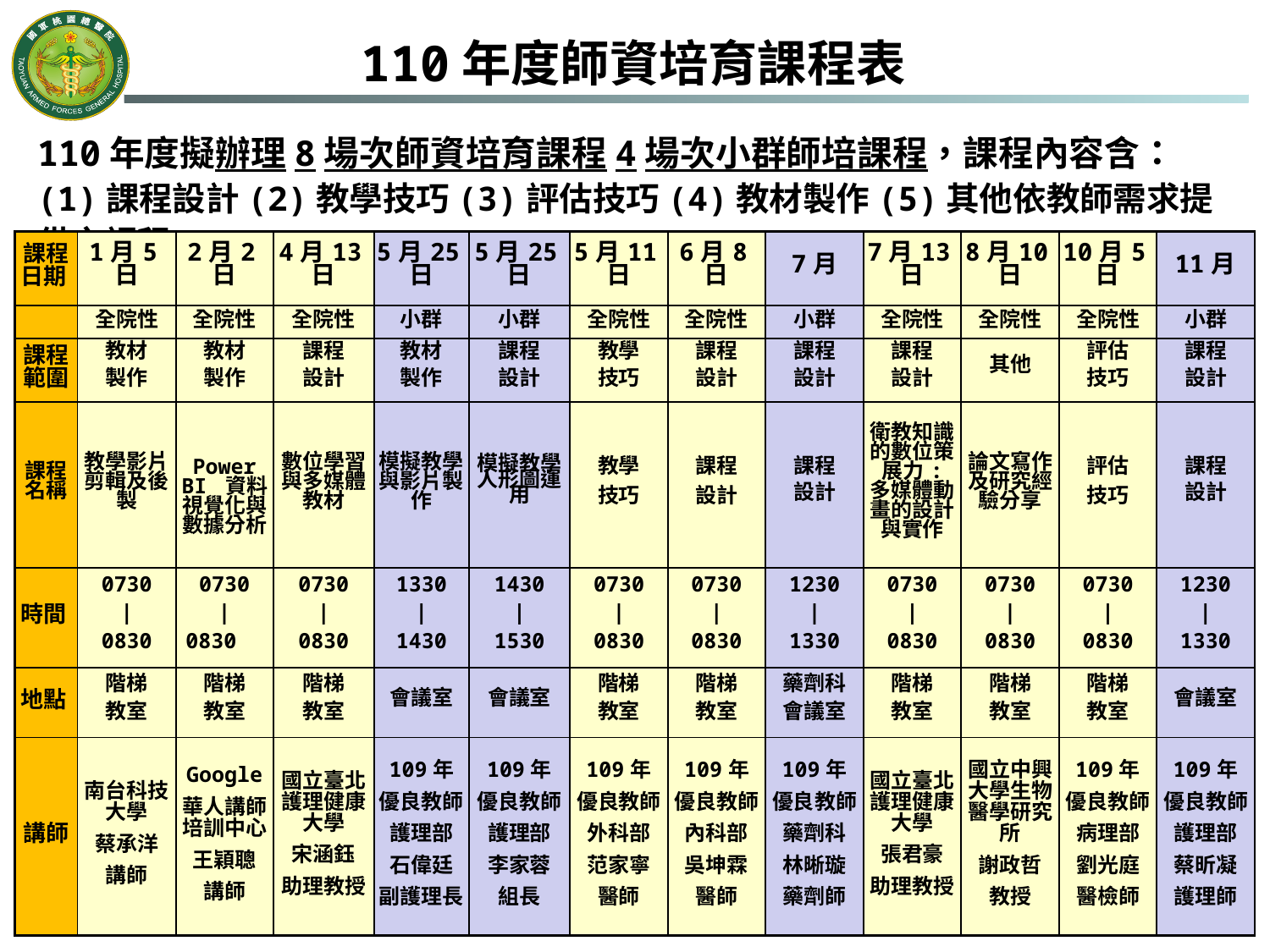

# 110年度師資培育課程表
110年度擬辦理8場次師資培育課程4場次小群師培課程，課程內容含：
(1)課程設計(2)教學技巧(3)評估技巧(4)教材製作(5)其他依教師需求提供之課程
| 課程日期 | 1月5日 | 2月2日 | 4月13日 | 5月25日 | 5月25日 | 5月11日 | 6月8日 | 7月 | 7月13日 | 8月10日 | 10月5日 | 11月 |
| --- | --- | --- | --- | --- | --- | --- | --- | --- | --- | --- | --- | --- |
|  | 全院性 | 全院性 | 全院性 | 小群 | 小群 | 全院性 | 全院性 | 小群 | 全院性 | 全院性 | 全院性 | 小群 |
| 課程範圍 | 教材 製作 | 教材 製作 | 課程 設計 | 教材 製作 | 課程 設計 | 教學 技巧 | 課程 設計 | 課程 設計 | 課程 設計 | 其他 | 評估 技巧 | 課程 設計 |
| 課程名稱 | 教學影片剪輯及後製 | Power BI 資料視覺化與數據分析 | 數位學習與多媒體教材 | 模擬教學與影片製作 | 模擬教學人形圖運用 | 教學 技巧 | 課程 設計 | 課程 設計 | 衛教知識的數位策展力: 多媒體動畫的設計與實作 | 論文寫作及研究經驗分享 | 評估 技巧 | 課程 設計 |
| 時間 | 0730 | 0830 | 0730 | 0830 | 0730 | 0830 | 1330 | 1430 | 1430 | 1530 | 0730 | 0830 | 0730 | 0830 | 1230 | 1330 | 0730 | 0830 | 0730 | 0830 | 0730 | 0830 | 1230 | 1330 |
| 地點 | 階梯 教室 | 階梯 教室 | 階梯 教室 | 會議室 | 會議室 | 階梯 教室 | 階梯 教室 | 藥劑科 會議室 | 階梯 教室 | 階梯 教室 | 階梯 教室 | 會議室 |
| 講師 | 南台科技大學 蔡承洋 講師 | Google 華人講師培訓中心 王穎聰 講師 | 國立臺北護理健康大學 宋涵鈺 助理教授 | 109年 優良教師 護理部 石偉廷 副護理長 | 109年 優良教師 護理部 李家蓉 組長 | 109年 優良教師 外科部 范家寧 醫師 | 109年 優良教師 內科部 吳坤霖 醫師 | 109年 優良教師 藥劑科 林晰璇 藥劑師 | 國立臺北護理健康大學 張君豪 助理教授 | 國立中興大學生物醫學研究所 謝政哲 教授 | 109年 優良教師 病理部 劉光庭 醫檢師 | 109年 優良教師 護理部 蔡昕凝 護理師 |